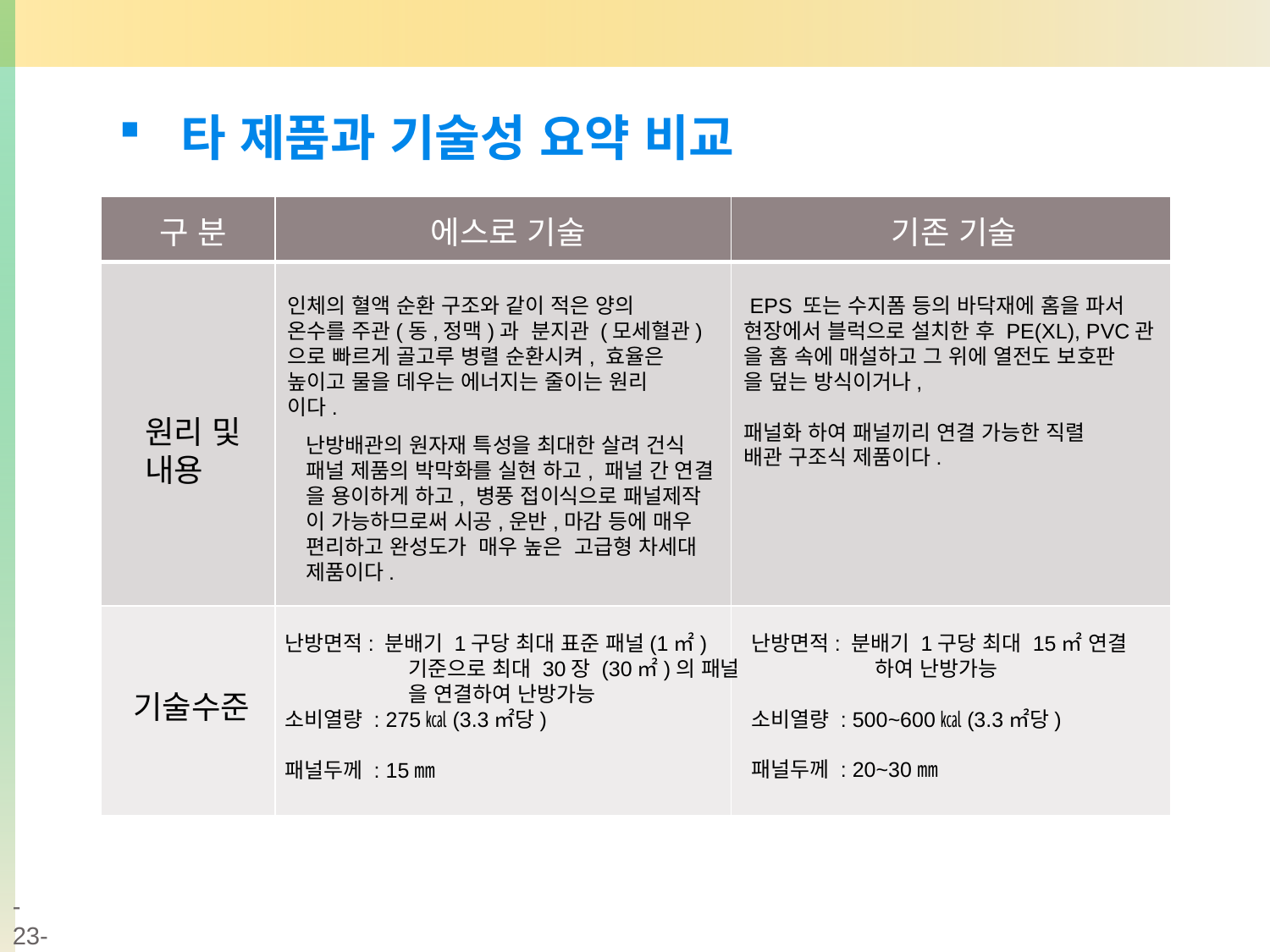

타 제품과 기술성 요약 비교
|  |  |  |
| --- | --- | --- |
|  |  |  |
|  |  |  |
구 분
에스로 기술
기존 기술
인체의 혈액 순환 구조와 같이 적은 양의
온수를 주관(동,정맥)과  분지관 (모세혈관)
으로 빠르게 골고루 병렬 순환시켜, 효율은
높이고 물을 데우는 에너지는 줄이는 원리
이다.
 EPS 또는 수지폼 등의 바닥재에 홈을 파서
현장에서 블럭으로 설치한 후 PE(XL), PVC관
을 홈 속에 매설하고 그 위에 열전도 보호판
을 덮는 방식이거나,

패널화 하여 패널끼리 연결 가능한 직렬
배관 구조식 제품이다.
원리 및
내용
난방배관의 원자재 특성을 최대한 살려 건식
패널 제품의 박막화를 실현 하고, 패널 간 연결
을 용이하게 하고, 병풍 접이식으로 패널제작
이 가능하므로써 시공,운반,마감 등에 매우
편리하고 완성도가  매우 높은  고급형 차세대
제품이다.
난방면적: 분배기 1구당 최대 15㎡ 연결
                    하여 난방가능

소비열량 : 500~600㎉(3.3㎡당)

패널두께 : 20~30㎜
난방면적: 분배기 1구당 최대 표준 패널(1㎡)
                    기준으로 최대 30장 (30㎡)의 패널
                    을 연결하여 난방가능
소비열량 : 275㎉(3.3㎡당)

패널두께 : 15㎜
기술수준
-23-